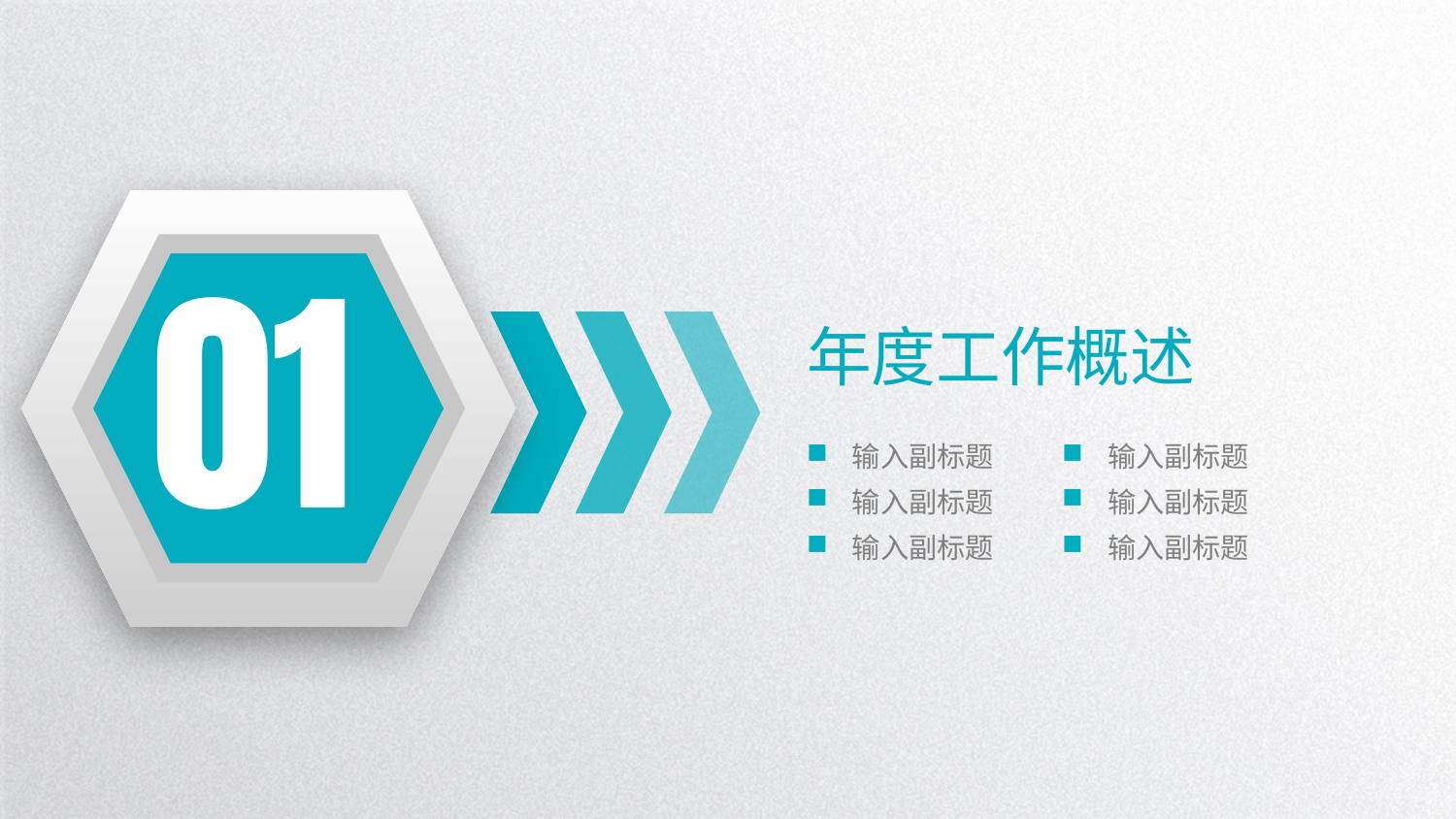

01
年度工作概述
输入副标题
输入副标题
输入副标题

输入副标题
输入副标题
输入副标题